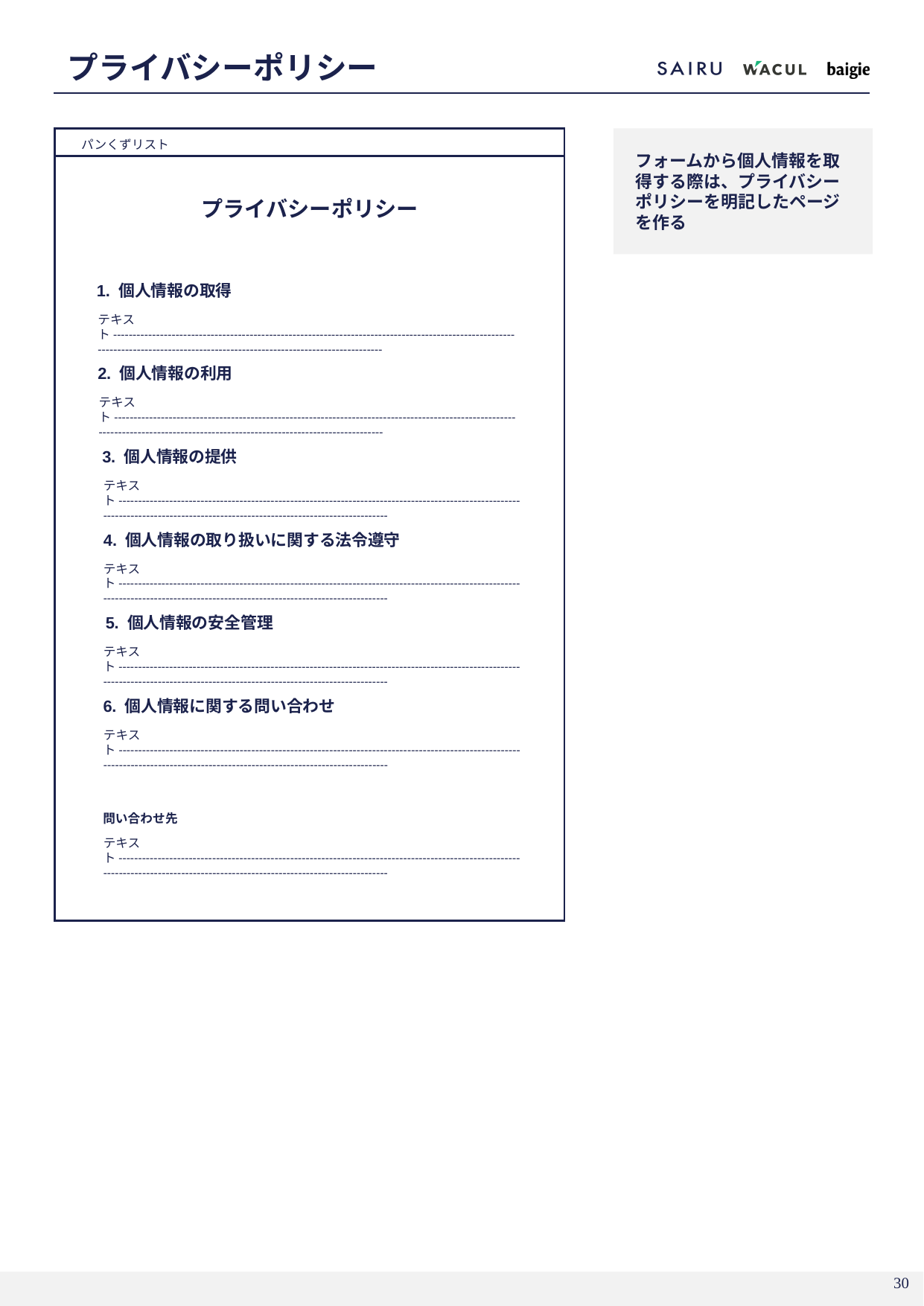

# プライバシーポリシー
パンくずリスト
フォームから個人情報を取得する際は、プライバシーポリシーを明記したページを作る

プライバシーポリシー
1. 個人情報の取得
テキスト--------------------------------------------------------------------------------------------------------------------------------------------------------------------------------
2. 個人情報の利用
テキスト--------------------------------------------------------------------------------------------------------------------------------------------------------------------------------
3. 個人情報の提供
テキスト--------------------------------------------------------------------------------------------------------------------------------------------------------------------------------
4. 個人情報の取り扱いに関する法令遵守
テキスト--------------------------------------------------------------------------------------------------------------------------------------------------------------------------------
5. 個人情報の安全管理
テキスト--------------------------------------------------------------------------------------------------------------------------------------------------------------------------------
6. 個人情報に関する問い合わせ
テキスト--------------------------------------------------------------------------------------------------------------------------------------------------------------------------------
問い合わせ先
テキスト--------------------------------------------------------------------------------------------------------------------------------------------------------------------------------
30